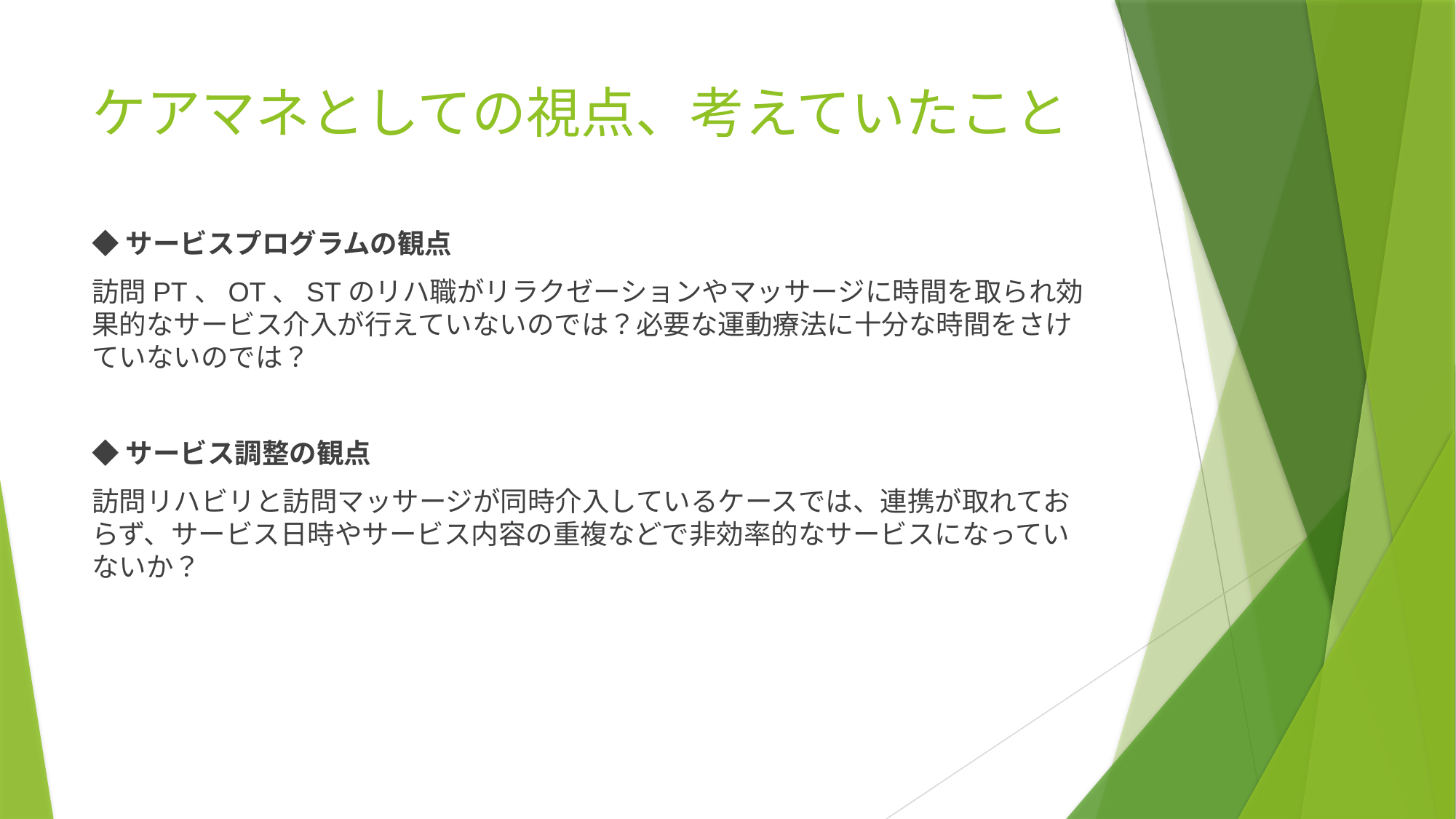

# ケアマネとしての視点、考えていたこと
◆サービスプログラムの観点
訪問PT、OT、STのリハ職がリラクゼーションやマッサージに時間を取られ効果的なサービス介入が行えていないのでは？必要な運動療法に十分な時間をさけていないのでは？

◆サービス調整の観点
訪問リハビリと訪問マッサージが同時介入しているケースでは、連携が取れておらず、サービス日時やサービス内容の重複などで非効率的なサービスになっていないか？